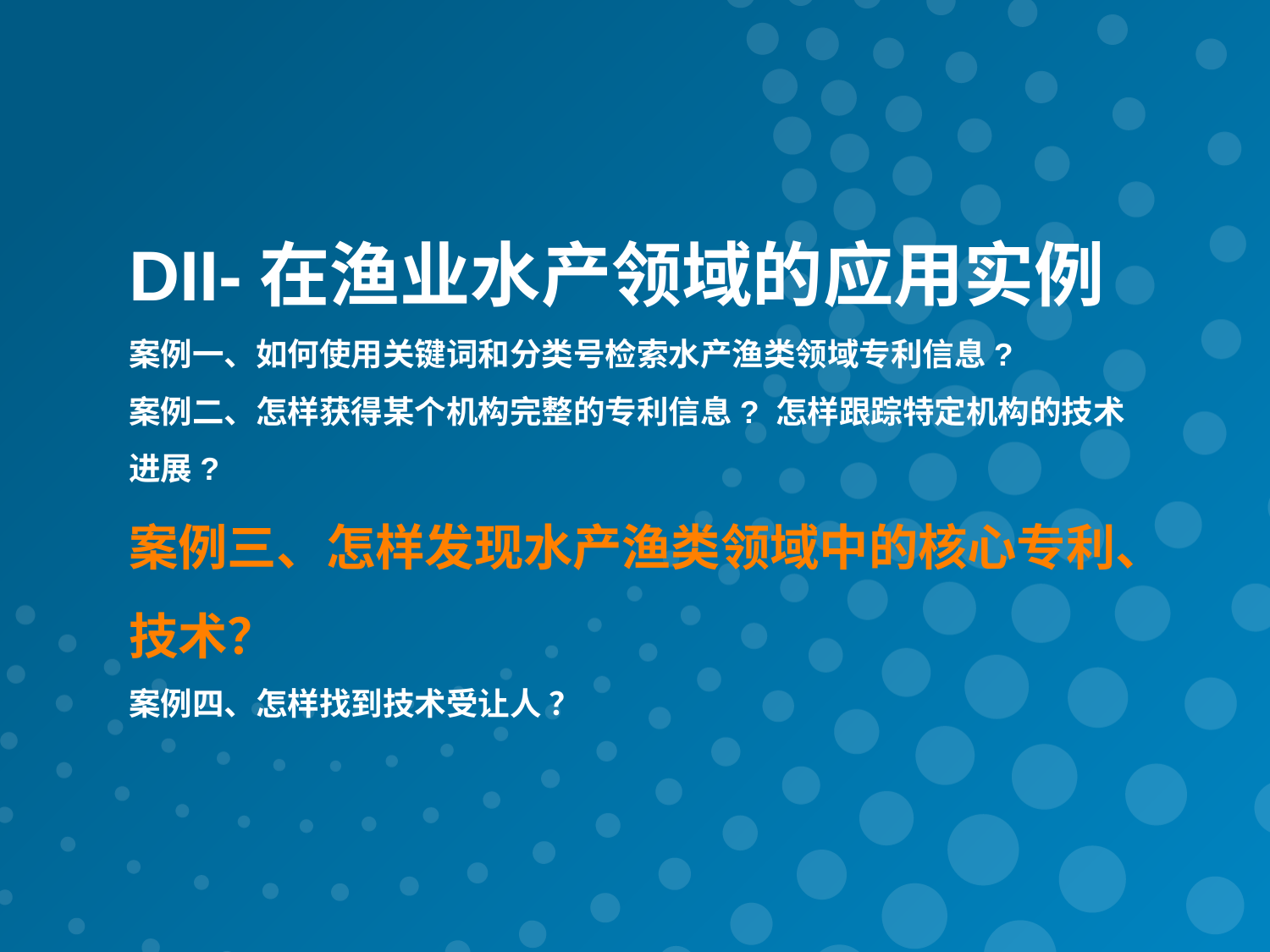

# DII-在渔业水产领域的应用实例 案例一、如何使用关键词和分类号检索水产渔类领域专利信息? 案例二、怎样获得某个机构完整的专利信息? 怎样跟踪特定机构的技术进展? 案例三、怎样发现水产渔类领域中的核心专利、技术？ 案例四、怎样找到技术受让人 ？